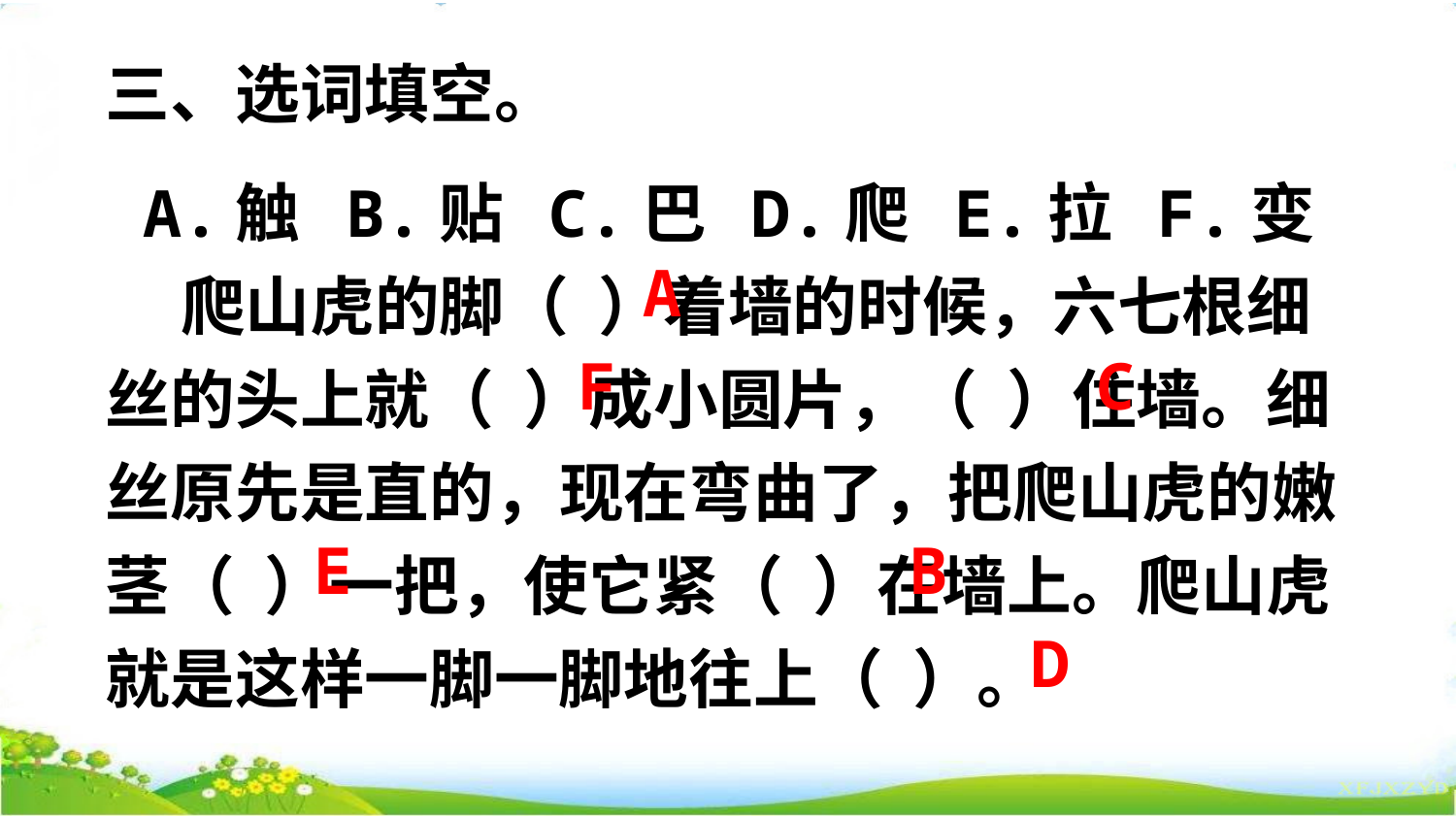

三、选词填空。
A.触  B.贴  C.巴  D.爬  E.拉  F.变
    爬山虎的脚（  ）着墙的时候，六七根细丝的头上就（  ）成小圆片，（  ）住墙。细丝原先是直的，现在弯曲了，把爬山虎的嫩茎（  ）一把，使它紧（  ）在墙上。爬山虎就是这样一脚一脚地往上（  ）。
A
F
C
E
B
D